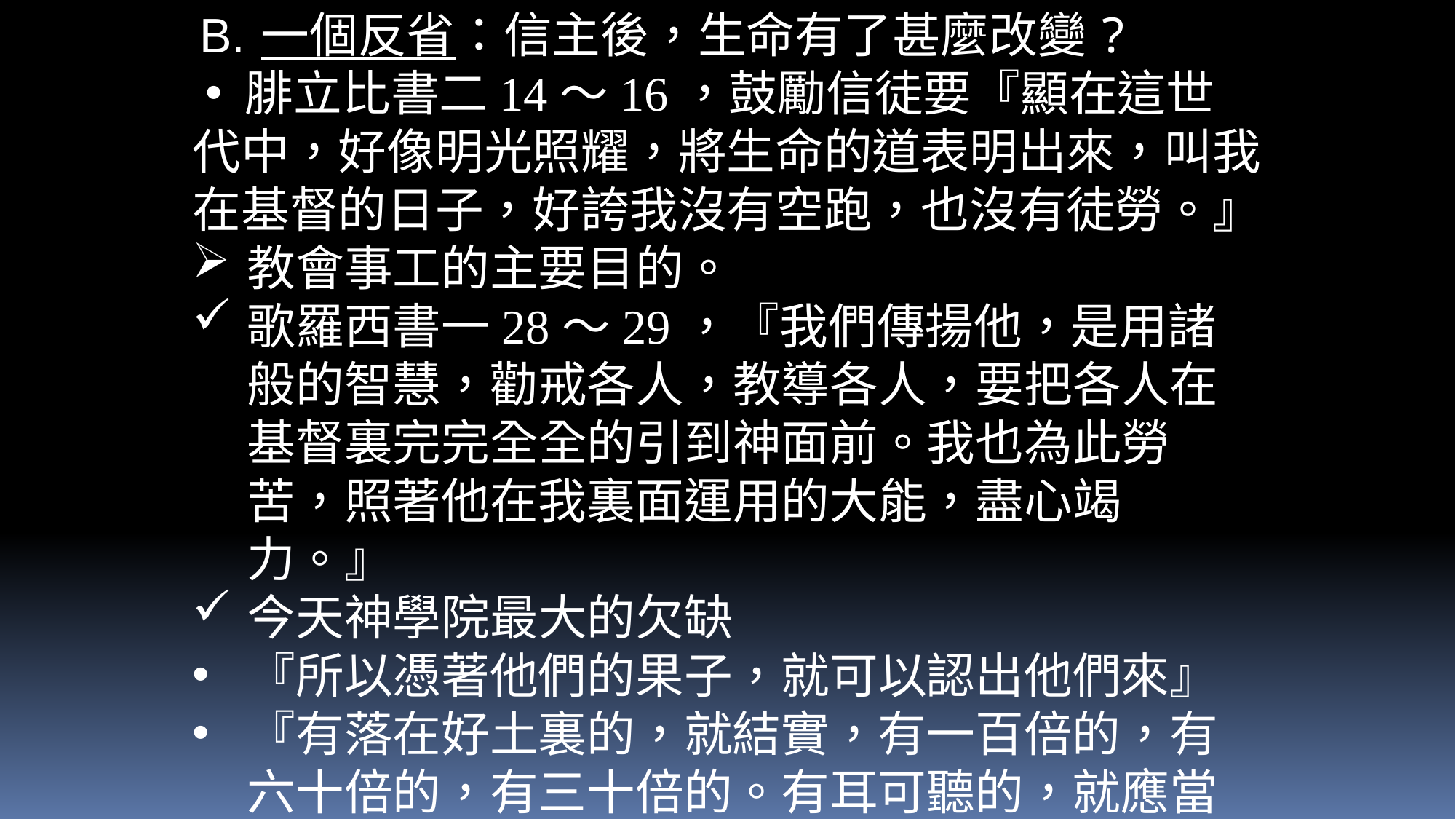

一個反省：信主後，生命有了甚麼改變?
 腓立比書二14～16，鼓勵信徒要『顯在這世代中，好像明光照耀，將生命的道表明出來，叫我在基督的日子，好誇我沒有空跑，也沒有徒勞。』
教會事工的主要目的。
歌羅西書一28～29，『我們傳揚他，是用諸般的智慧，勸戒各人，教導各人，要把各人在基督裏完完全全的引到神面前。我也為此勞苦，照著他在我裏面運用的大能，盡心竭力。』
今天神學院最大的欠缺
『所以憑著他們的果子，就可以認出他們來』
『有落在好土裏的，就結實，有一百倍的，有六十倍的，有三十倍的。有耳可聽的，就應當聽。』